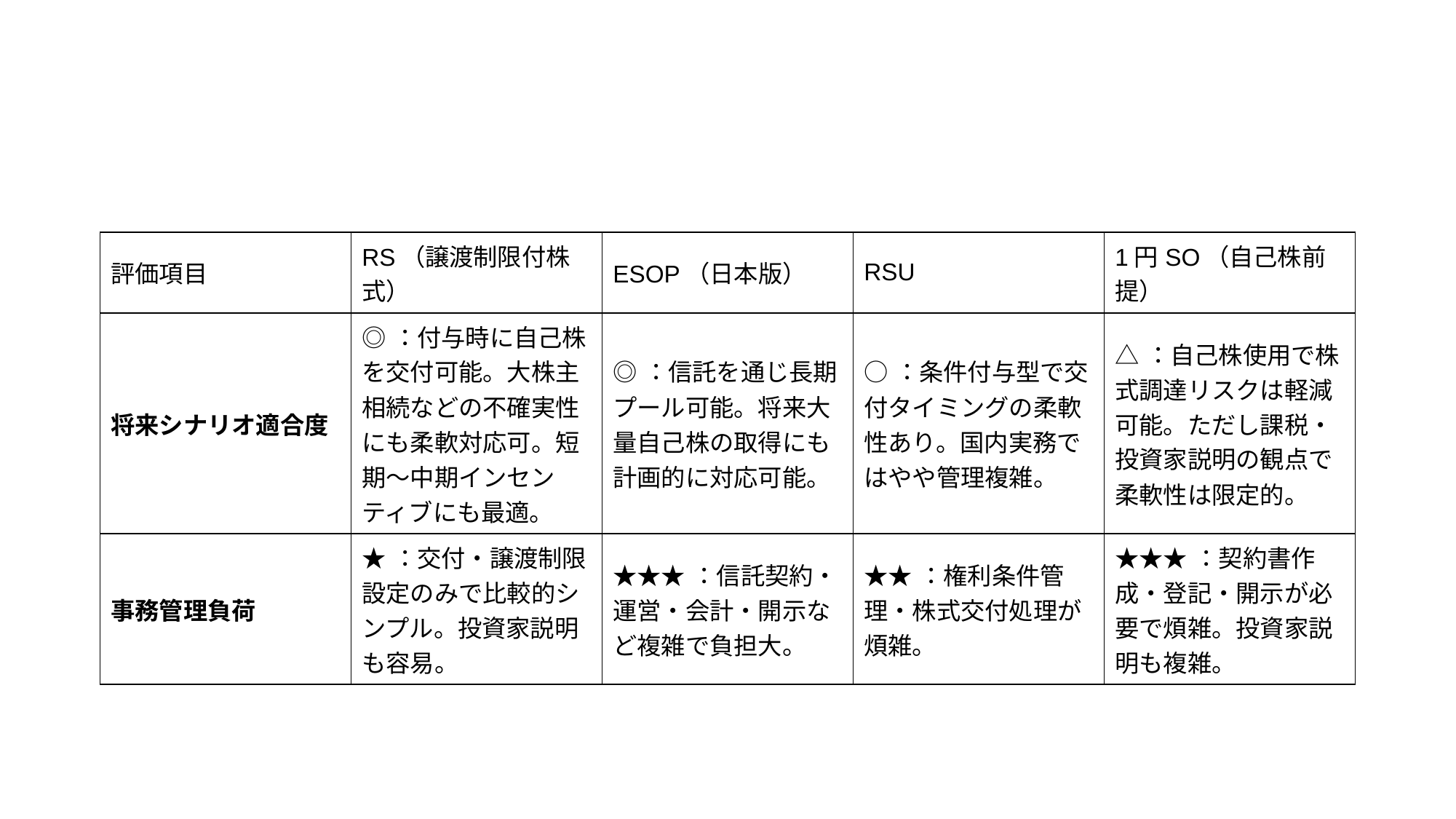

| 評価項目 | RS（譲渡制限付株式） | ESOP（日本版） | RSU | 1円SO（自己株前提） |
| --- | --- | --- | --- | --- |
| 将来シナリオ適合度 | ◎：付与時に自己株を交付可能。大株主相続などの不確実性にも柔軟対応可。短期〜中期インセンティブにも最適。 | ◎：信託を通じ長期プール可能。将来大量自己株の取得にも計画的に対応可能。 | ○：条件付与型で交付タイミングの柔軟性あり。国内実務ではやや管理複雑。 | △：自己株使用で株式調達リスクは軽減可能。ただし課税・投資家説明の観点で柔軟性は限定的。 |
| 事務管理負荷 | ★：交付・譲渡制限設定のみで比較的シンプル。投資家説明も容易。 | ★★★：信託契約・運営・会計・開示など複雑で負担大。 | ★★：権利条件管理・株式交付処理が煩雑。 | ★★★：契約書作成・登記・開示が必要で煩雑。投資家説明も複雑。 |